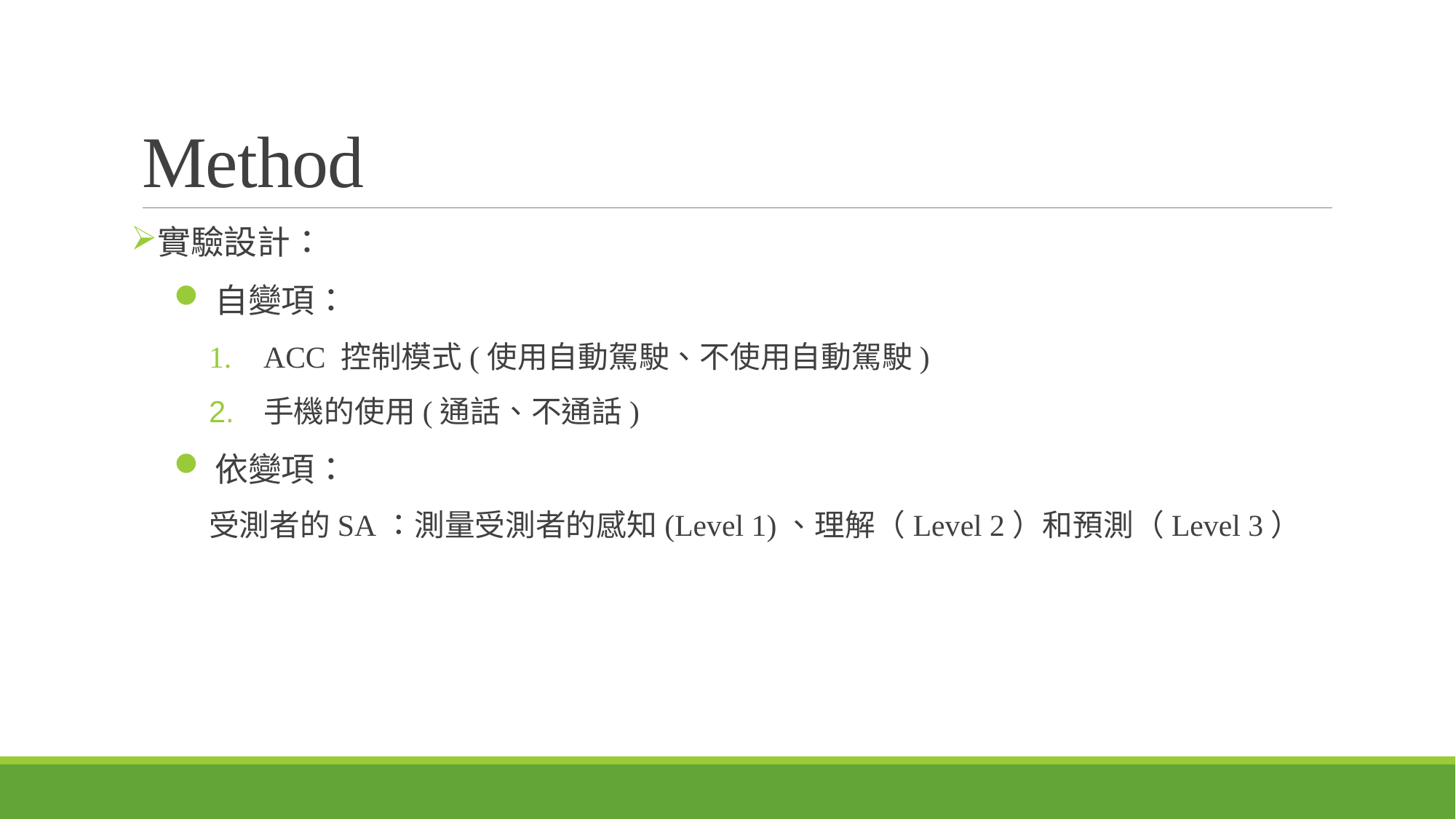

# Method
實驗設計：
自變項：
ACC 控制模式(使用自動駕駛、不使用自動駕駛)
手機的使用(通話、不通話)
依變項：
受測者的SA：測量受測者的感知(Level 1)、理解（Level 2）和預測（Level 3）